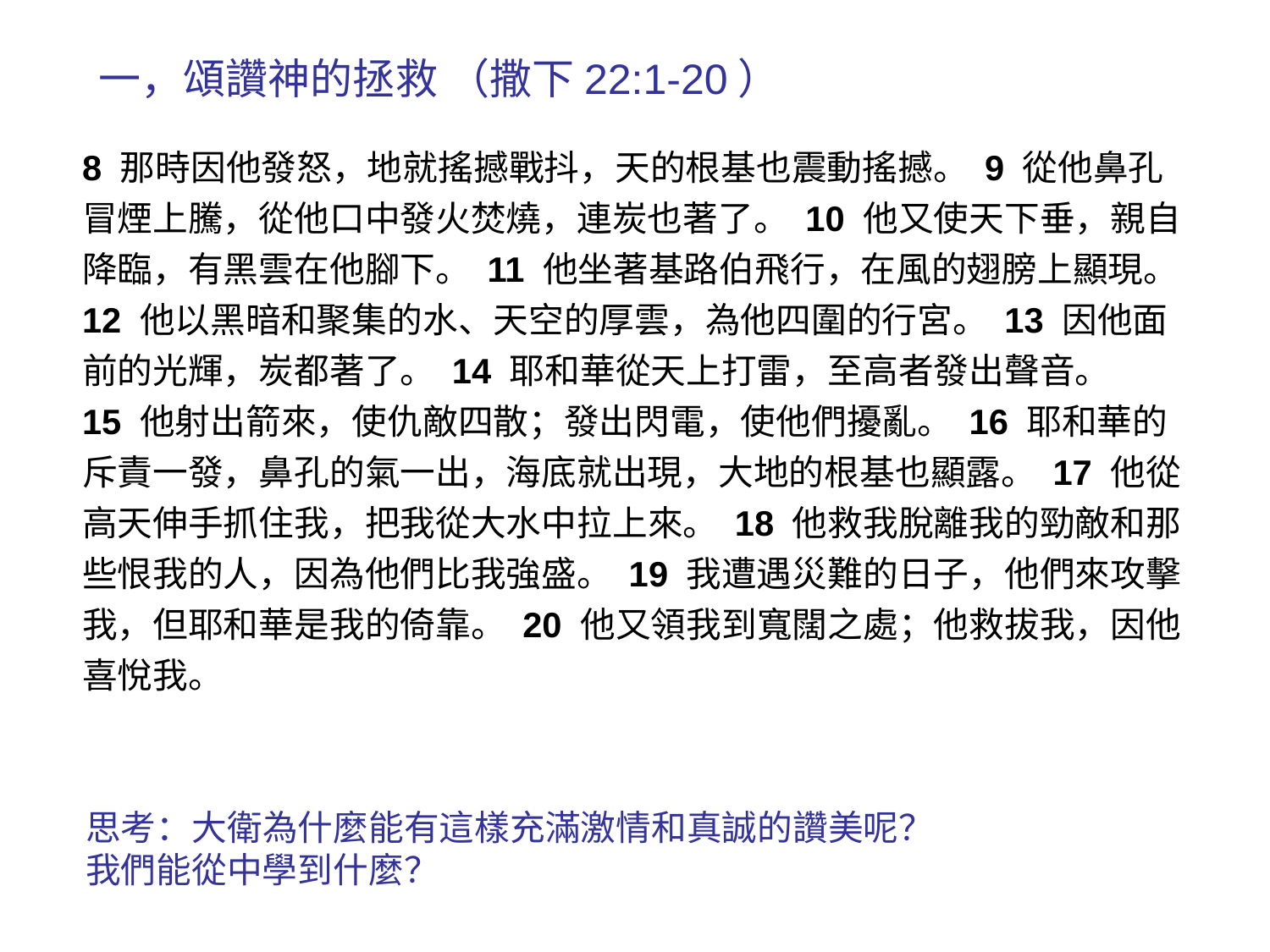

一，頌讚神的拯救 （撒下22:1-20）
8 那時因他發怒，地就搖撼戰抖，天的根基也震動搖撼。 9 從他鼻孔冒煙上騰，從他口中發火焚燒，連炭也著了。 10 他又使天下垂，親自降臨，有黑雲在他腳下。 11 他坐著基路伯飛行，在風的翅膀上顯現。 12 他以黑暗和聚集的水、天空的厚雲，為他四圍的行宮。 13 因他面前的光輝，炭都著了。 14 耶和華從天上打雷，至高者發出聲音。 15 他射出箭來，使仇敵四散；發出閃電，使他們擾亂。 16 耶和華的斥責一發，鼻孔的氣一出，海底就出現，大地的根基也顯露。 17 他從高天伸手抓住我，把我從大水中拉上來。 18 他救我脫離我的勁敵和那些恨我的人，因為他們比我強盛。 19 我遭遇災難的日子，他們來攻擊我，但耶和華是我的倚靠。 20 他又領我到寬闊之處；他救拔我，因他喜悅我。
思考：大衛為什麼能有這樣充滿激情和真誠的讚美呢？
我們能從中學到什麼？